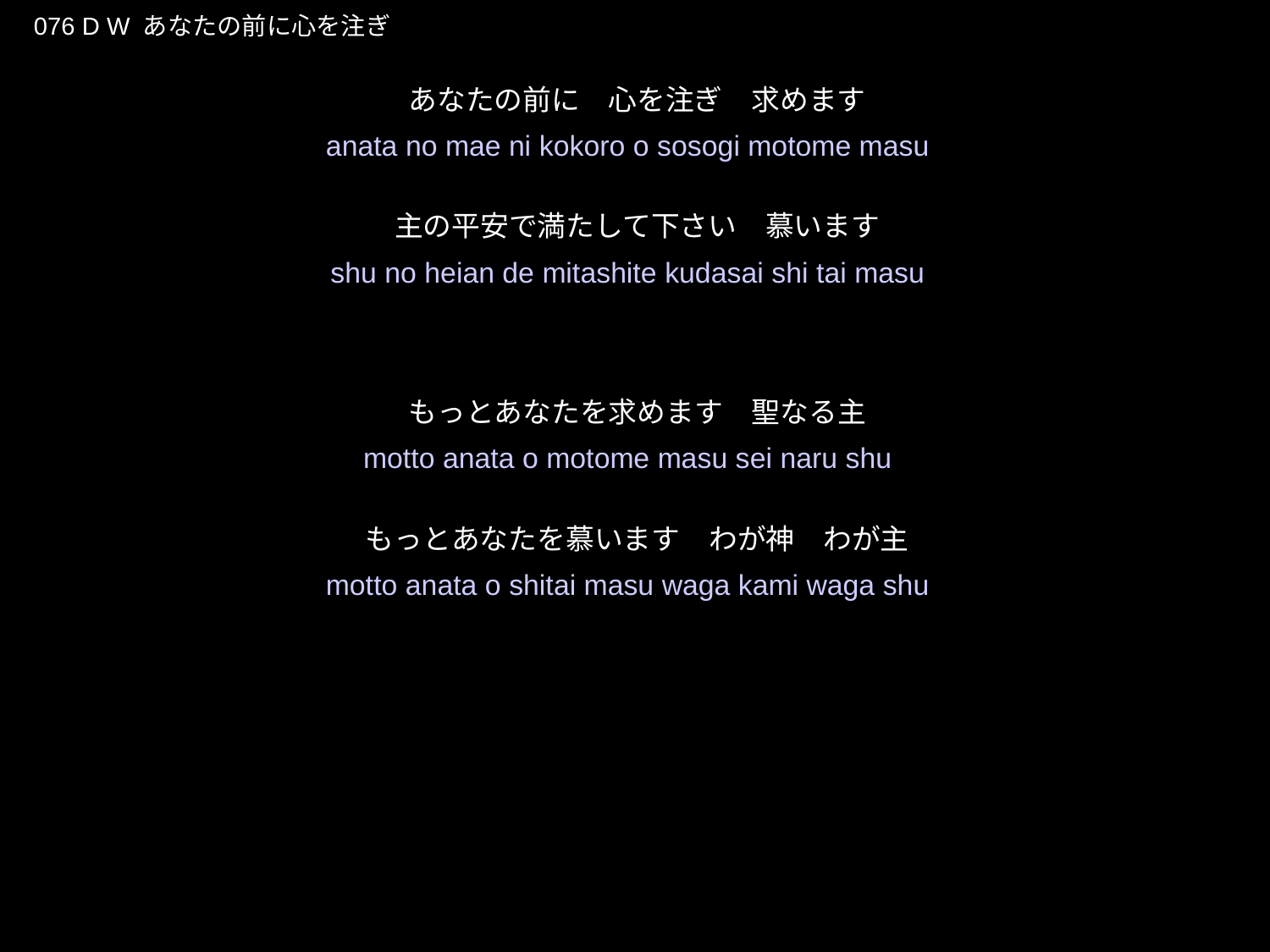

あなたのまえにこころをそそぎ
★W
076 D W あなたの前に心を注ぎ
あなたの前に　心を注ぎ　求めます
主の平安で満たして下さい　慕います
もっとあなたを求めます　聖なる主
もっとあなたを慕います　わが神　わが主
★３
anata no mae ni kokoro o sosogi motome masu
shu no heian de mitashite kudasai shi tai masu
motto anata o motome masu sei naru shu
motto anata o shitai masu waga kami waga shu